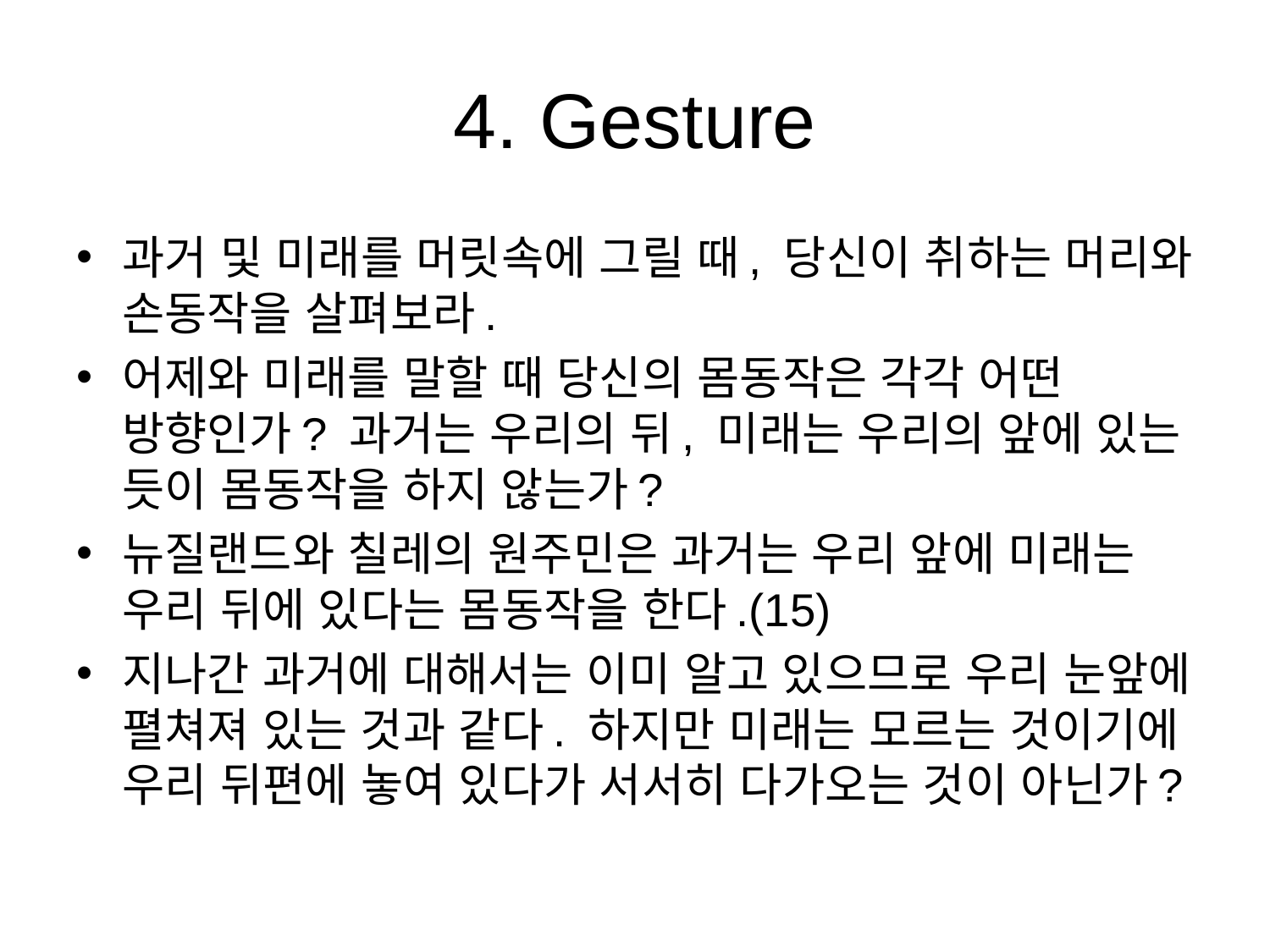

# 4. Gesture
과거 및 미래를 머릿속에 그릴 때, 당신이 취하는 머리와 손동작을 살펴보라.
어제와 미래를 말할 때 당신의 몸동작은 각각 어떤 방향인가? 과거는 우리의 뒤, 미래는 우리의 앞에 있는 듯이 몸동작을 하지 않는가?
뉴질랜드와 칠레의 원주민은 과거는 우리 앞에 미래는 우리 뒤에 있다는 몸동작을 한다.(15)
지나간 과거에 대해서는 이미 알고 있으므로 우리 눈앞에 펼쳐져 있는 것과 같다. 하지만 미래는 모르는 것이기에 우리 뒤편에 놓여 있다가 서서히 다가오는 것이 아닌가?